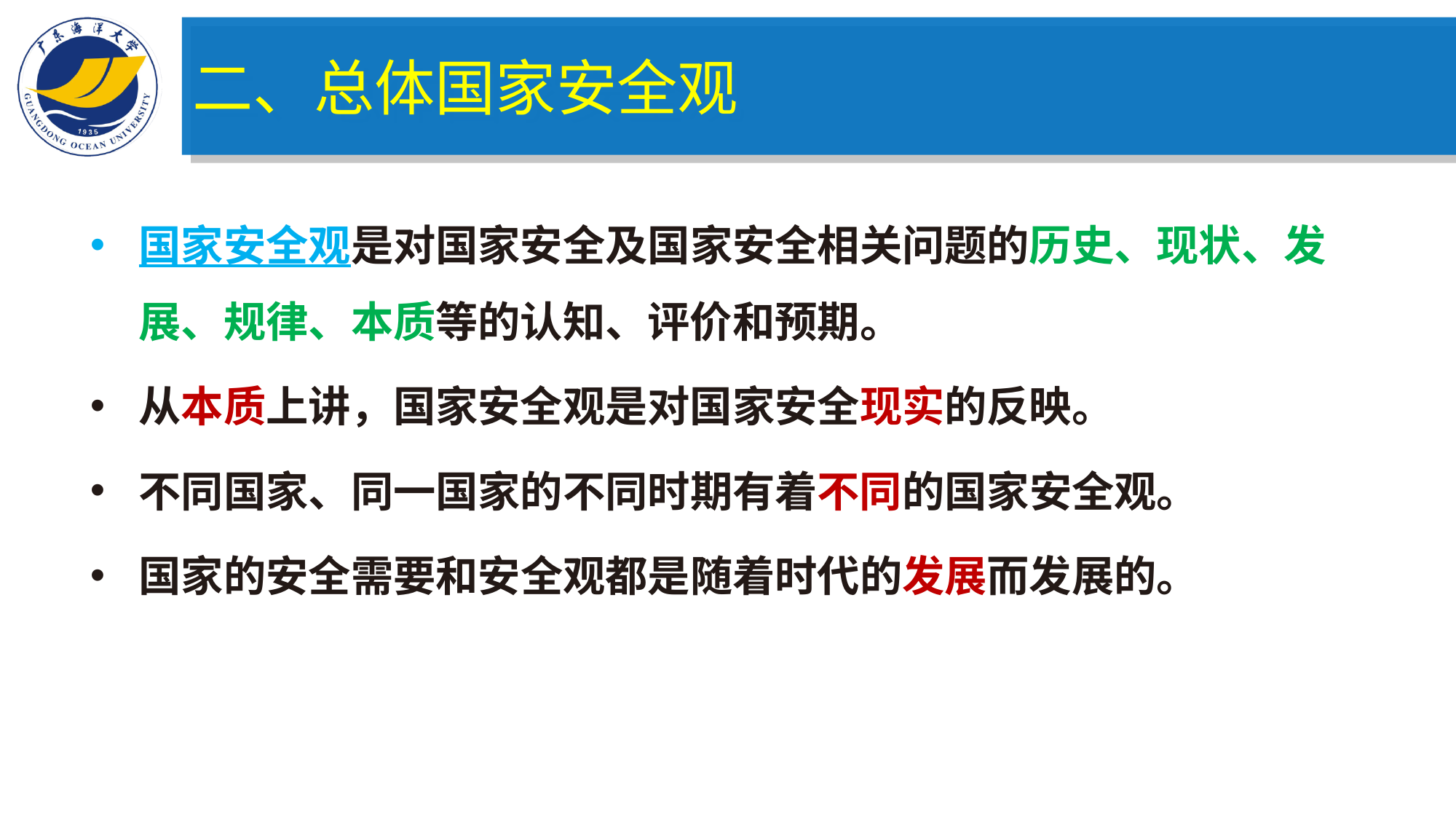

二、总体国家安全观
国家安全观是对国家安全及国家安全相关问题的历史、现状、发展、规律、本质等的认知、评价和预期。
从本质上讲，国家安全观是对国家安全现实的反映。
不同国家、同一国家的不同时期有着不同的国家安全观。
国家的安全需要和安全观都是随着时代的发展而发展的。